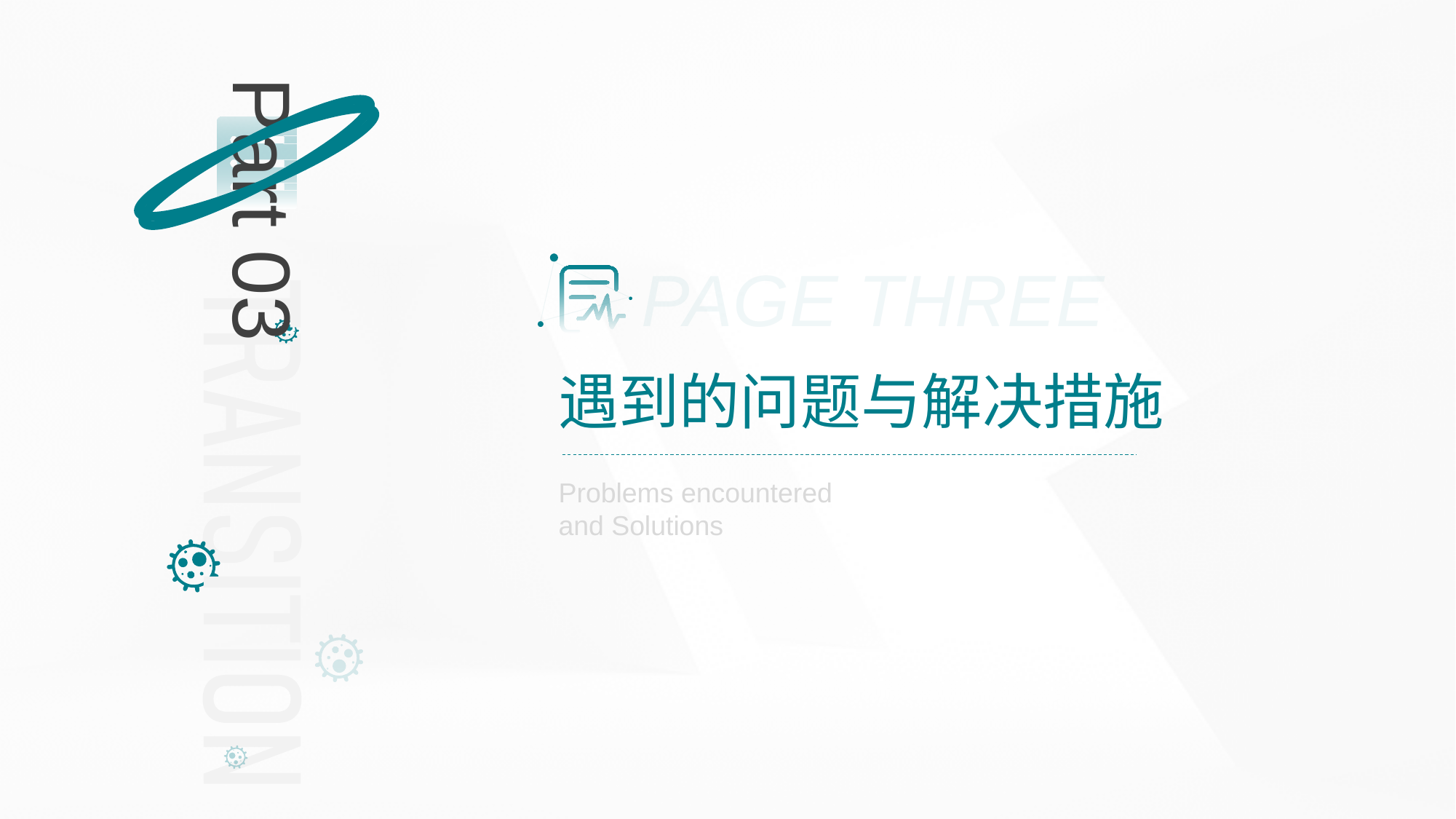

Part 03

PAGE THREE

遇到的问题与解决措施

Problems encountered and Solutions